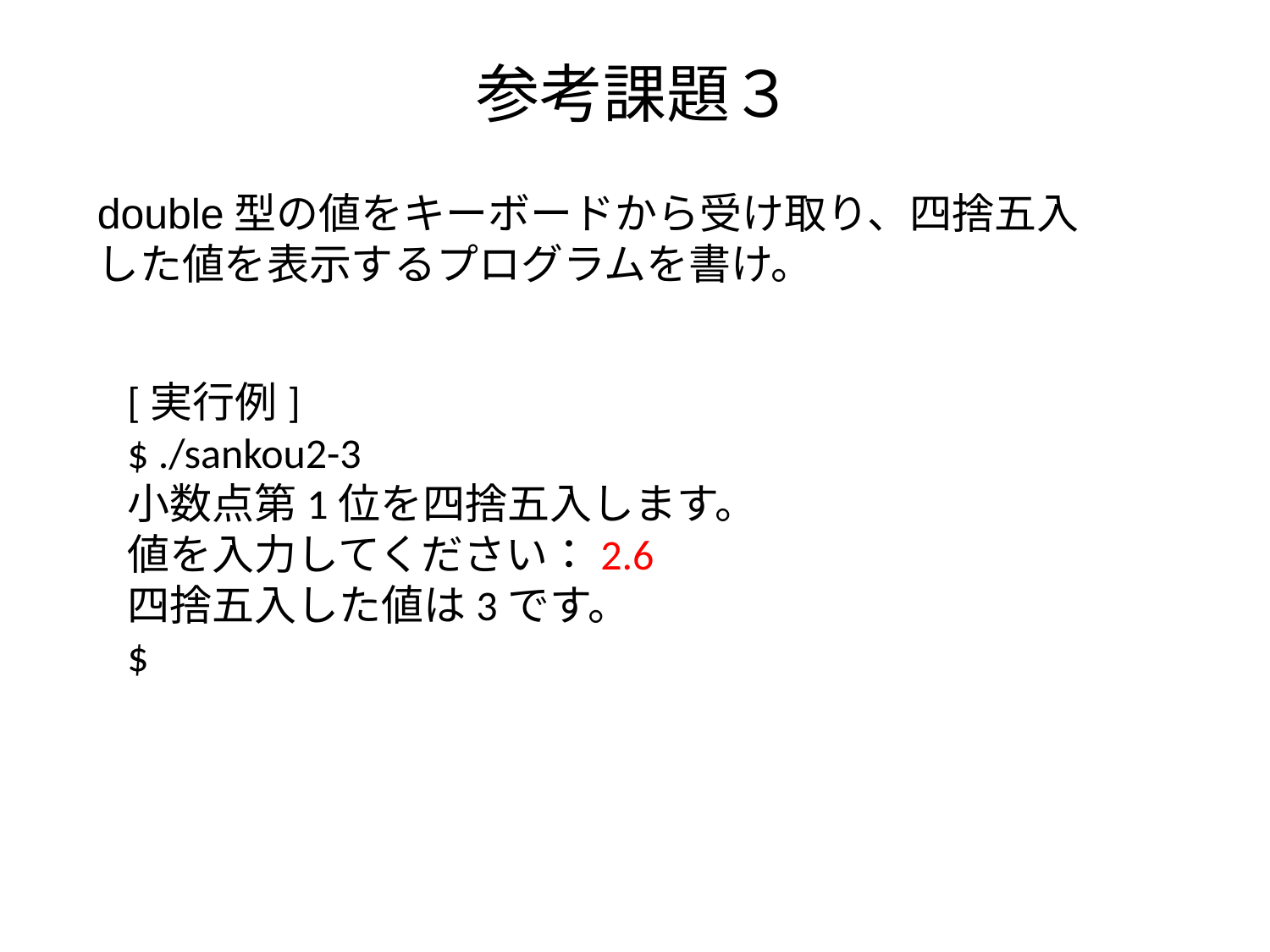

# 参考課題３
double型の値をキーボードから受け取り、四捨五入した値を表示するプログラムを書け。
[実行例]
$ ./sankou2-3
小数点第1位を四捨五入します。
値を入力してください：2.6
四捨五入した値は3です。
$